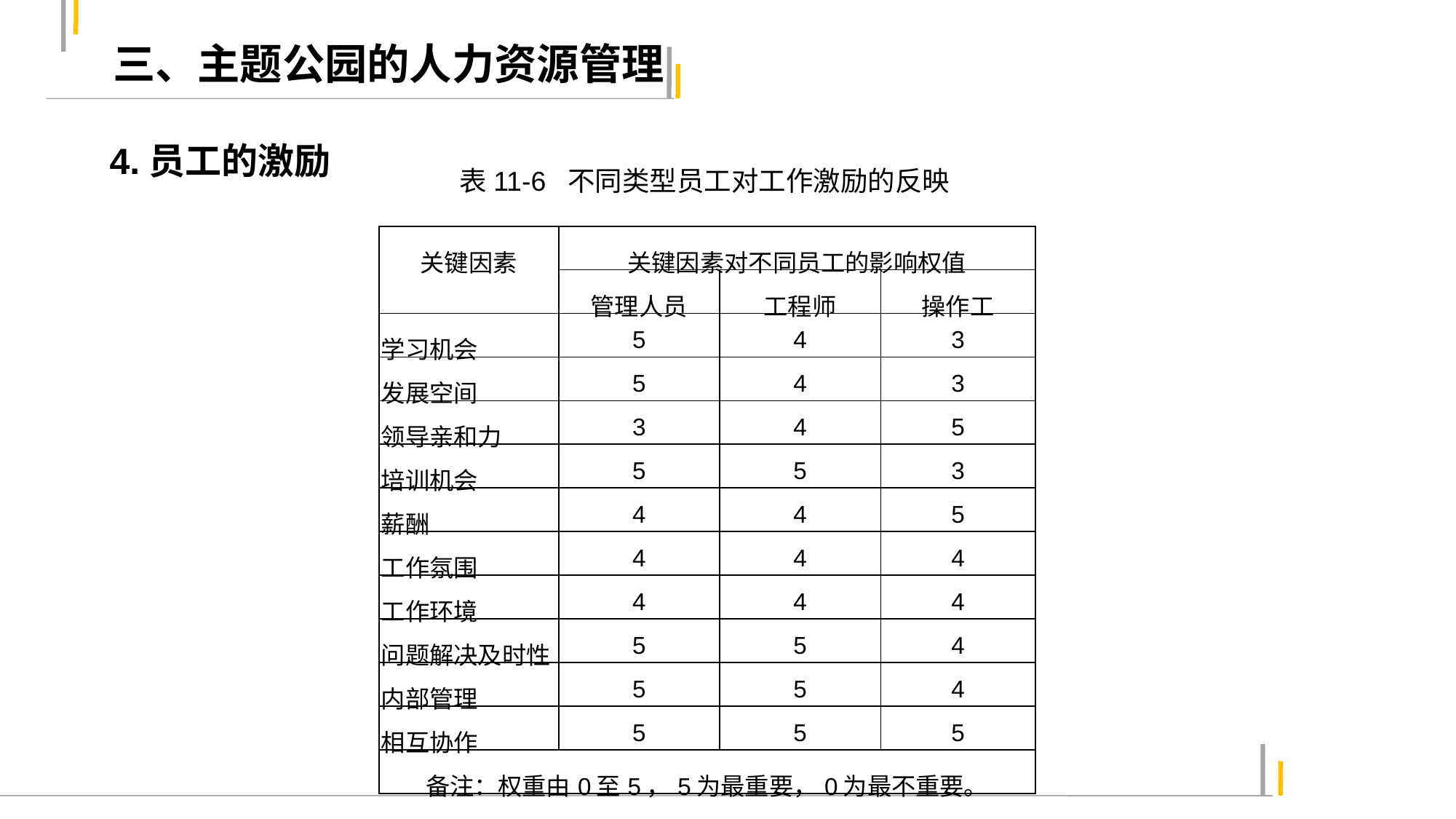

三、主题公园的人力资源管理

4.员工的激励
表11-6  不同类型员工对工作激励的反映
| 关键因素 | 关键因素对不同员工的影响权值 |  |  |
| --- | --- | --- | --- |
|  | 管理人员 | 工程师 | 操作工 |
| 学习机会 | 5 | 4 | 3 |
| 发展空间 | 5 | 4 | 3 |
| 领导亲和力 | 3 | 4 | 5 |
| 培训机会 | 5 | 5 | 3 |
| 薪酬 | 4 | 4 | 5 |
| 工作氛围 | 4 | 4 | 4 |
| 工作环境 | 4 | 4 | 4 |
| 问题解决及时性 | 5 | 5 | 4 |
| 内部管理 | 5 | 5 | 4 |
| 相互协作 | 5 | 5 | 5 |
| 备注：权重由0至5，5为最重要，0为最不重要。 |  |  |  |